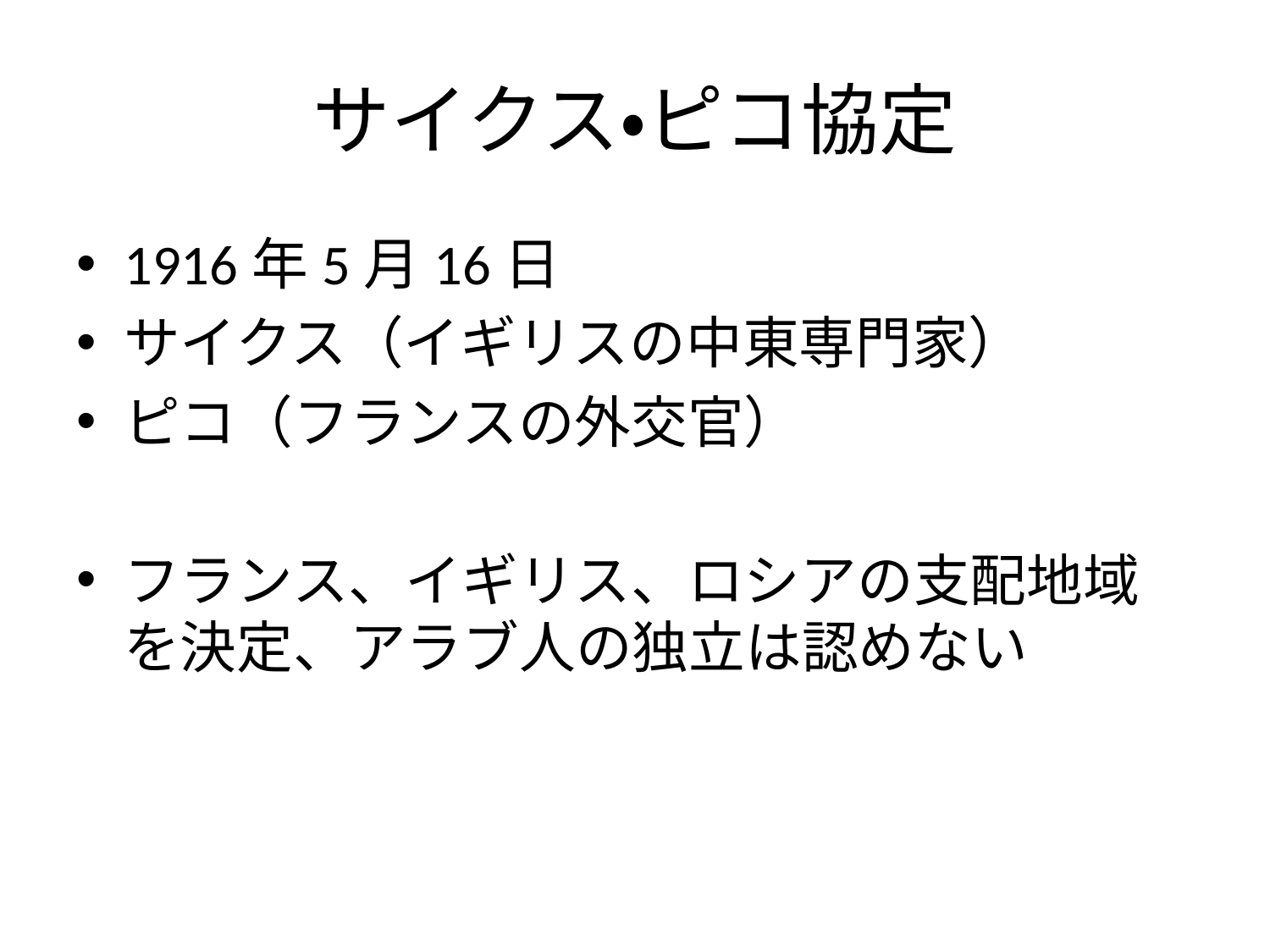

# サイクス・ピコ協定
1916年5月16日
サイクス（イギリスの中東専門家）
ピコ（フランスの外交官）

フランス、イギリス、ロシアの支配地域を決定、アラブ人の独立は認めない